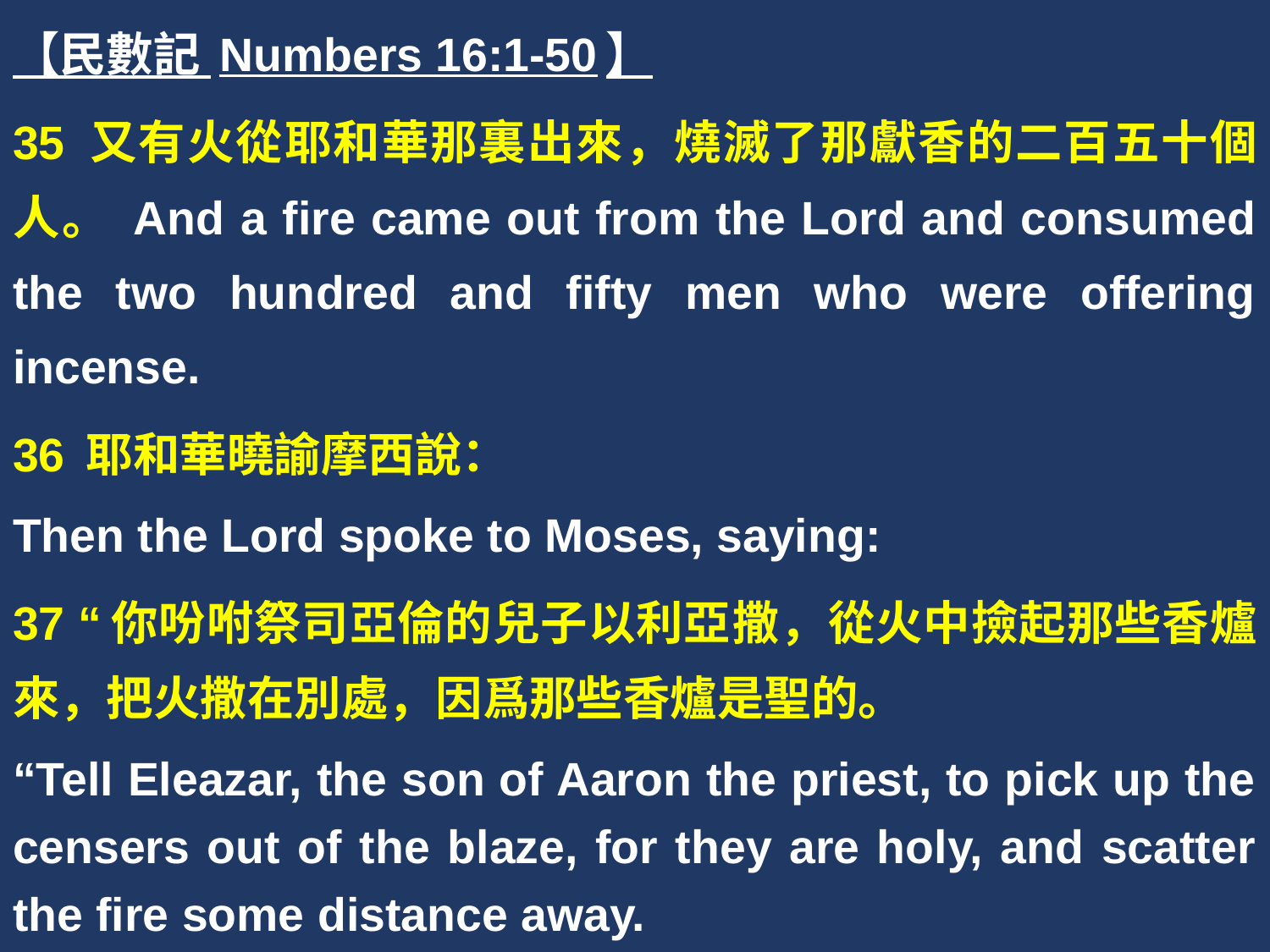

【民數記 Numbers 16:1-50】
35 又有火從耶和華那裏出來，燒滅了那獻香的二百五十個人。 And a fire came out from the Lord and consumed the two hundred and fifty men who were offering incense.
36 耶和華曉諭摩西說：
Then the Lord spoke to Moses, saying:
37 “你吩咐祭司亞倫的兒子以利亞撒，從火中撿起那些香爐來，把火撒在別處，因爲那些香爐是聖的。
“Tell Eleazar, the son of Aaron the priest, to pick up the censers out of the blaze, for they are holy, and scatter the fire some distance away.